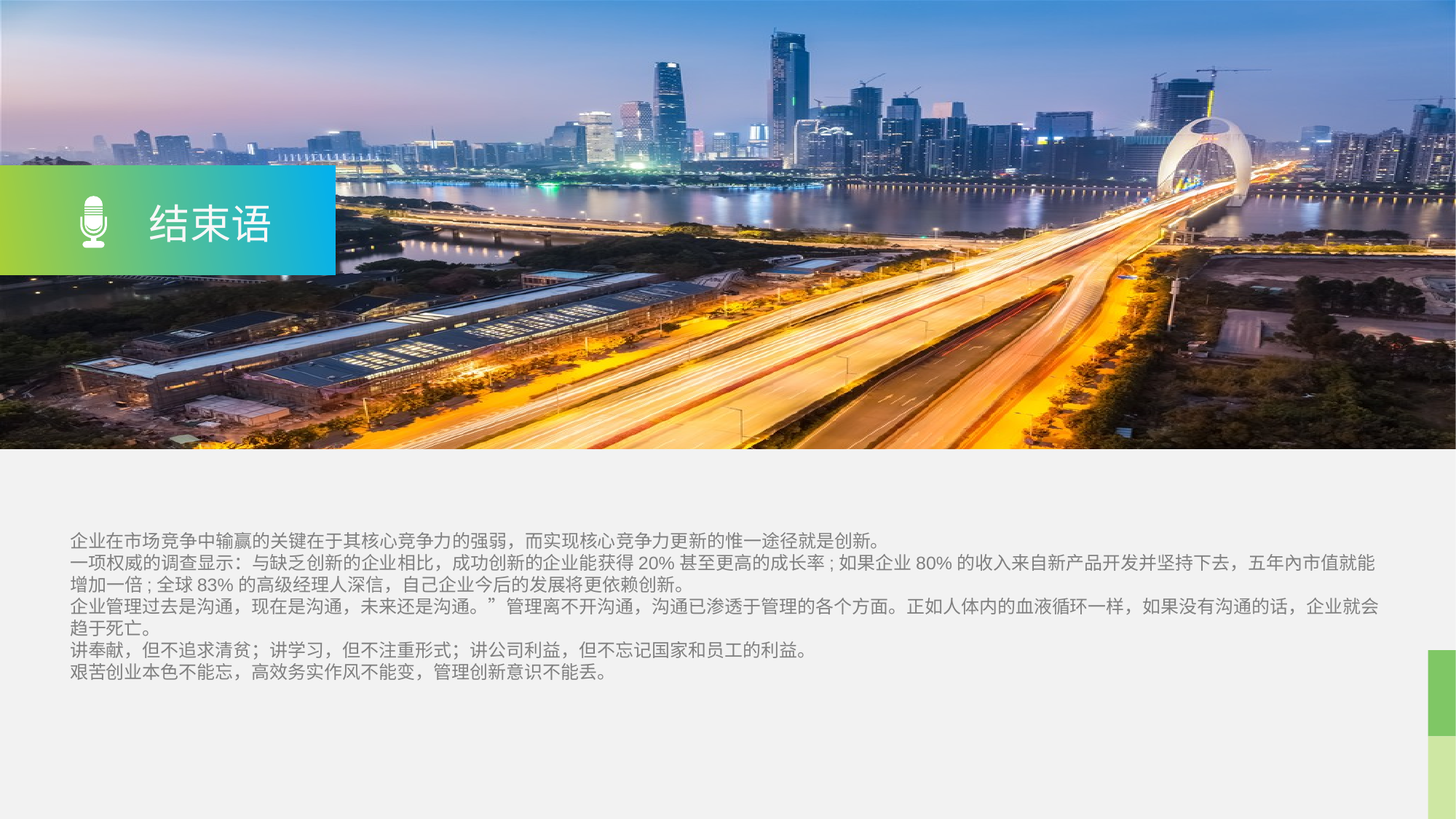

结束语

企业在市场竞争中输赢的关键在于其核心竞争力的强弱，而实现核心竞争力更新的惟一途径就是创新。
一项权威的调查显示：与缺乏创新的企业相比，成功创新的企业能获得20%甚至更高的成长率;如果企业80%的收入来自新产品开发并坚持下去，五年內市值就能增加一倍;全球83%的高级经理人深信，自己企业今后的发展将更依赖创新。
企业管理过去是沟通，现在是沟通，未来还是沟通。”管理离不开沟通，沟通已渗透于管理的各个方面。正如人体内的血液循环一样，如果没有沟通的话，企业就会趋于死亡。
讲奉献，但不追求清贫；讲学习，但不注重形式；讲公司利益，但不忘记国家和员工的利益。
艰苦创业本色不能忘，高效务实作风不能变，管理创新意识不能丢。